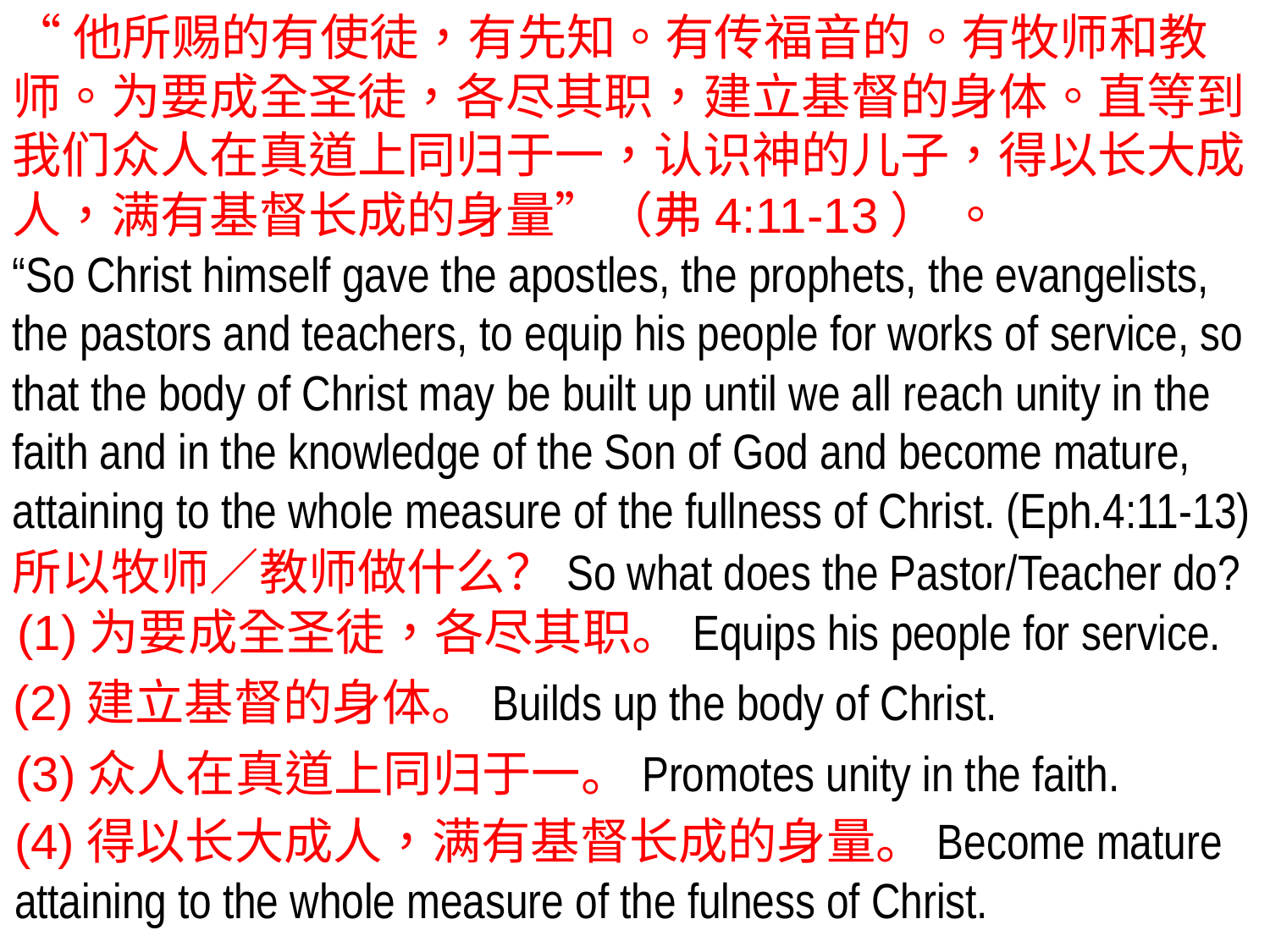

“他所赐的有使徒，有先知。有传福音的。有牧师和教师。为要成全圣徒，各尽其职，建立基督的身体。直等到我们众人在真道上同归于一，认识神的儿子，得以长大成人，满有基督长成的身量”（弗4:11-13） 。
“So Christ himself gave the apostles, the prophets, the evangelists, the pastors and teachers, to equip his people for works of service, so that the body of Christ may be built up until we all reach unity in the faith and in the knowledge of the Son of God and become mature, attaining to the whole measure of the fullness of Christ. (Eph.4:11-13)
所以牧师／教师做什么？So what does the Pastor/Teacher do?
(1)为要成全圣徒，各尽其职。Equips his people for service.
(2)建立基督的身体。Builds up the body of Christ.
(3)众人在真道上同归于一。Promotes unity in the faith.
(4)得以长大成人，满有基督长成的身量。Become mature attaining to the whole measure of the fulness of Christ.